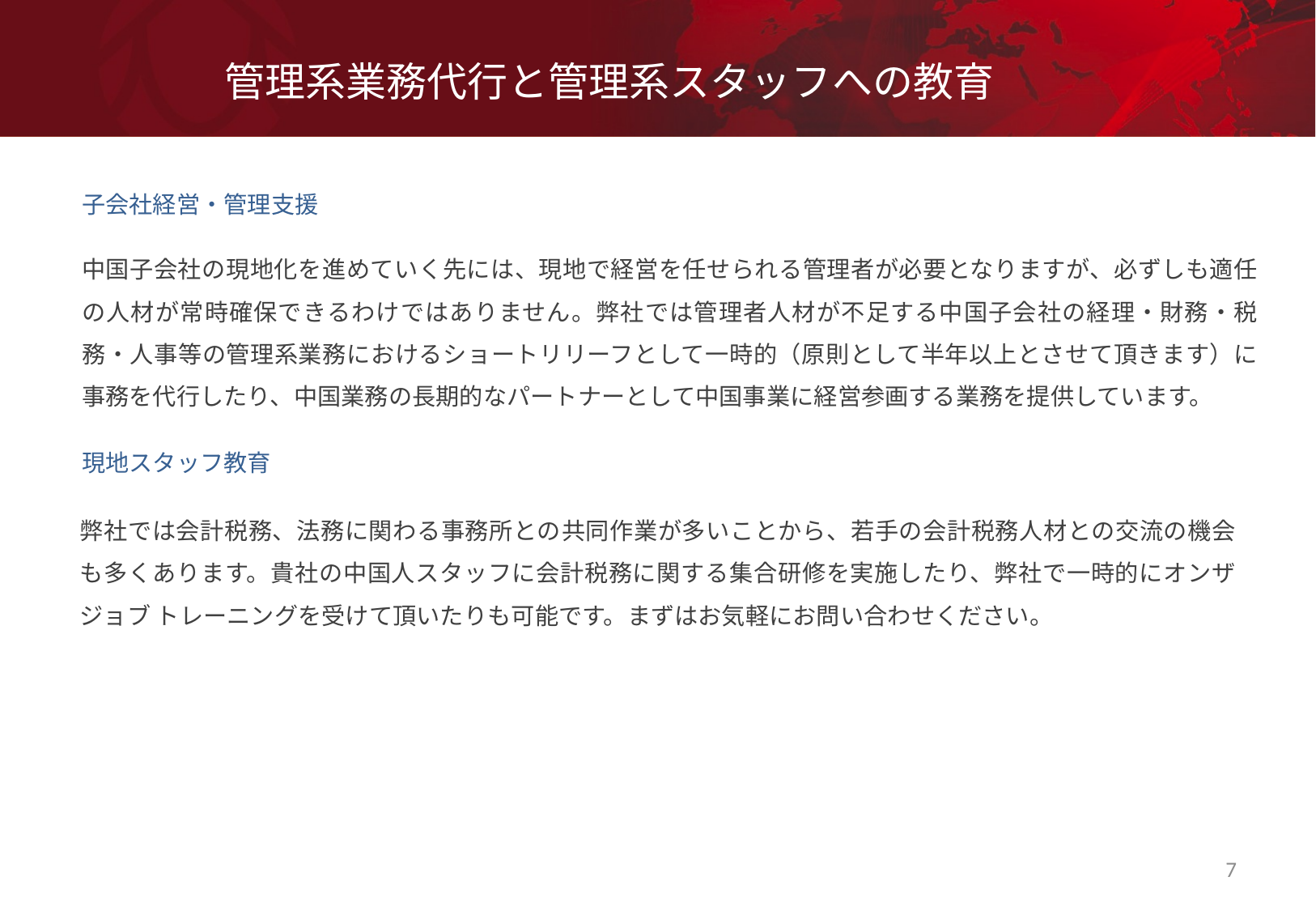

# 管理系業務代行と管理系スタッフへの教育
子会社経営・管理支援
中国子会社の現地化を進めていく先には、現地で経営を任せられる管理者が必要となりますが、必ずしも適任の人材が常時確保できるわけではありません。弊社では管理者人材が不足する中国子会社の経理・財務・税務・人事等の管理系業務におけるショートリリーフとして一時的（原則として半年以上とさせて頂きます）に事務を代行したり、中国業務の長期的なパートナーとして中国事業に経営参画する業務を提供しています。
現地スタッフ教育
弊社では会計税務、法務に関わる事務所との共同作業が多いことから、若手の会計税務人材との交流の機会も多くあります。貴社の中国人スタッフに会計税務に関する集合研修を実施したり、弊社で一時的にオンザジョブ トレーニングを受けて頂いたりも可能です。まずはお気軽にお問い合わせください。
7